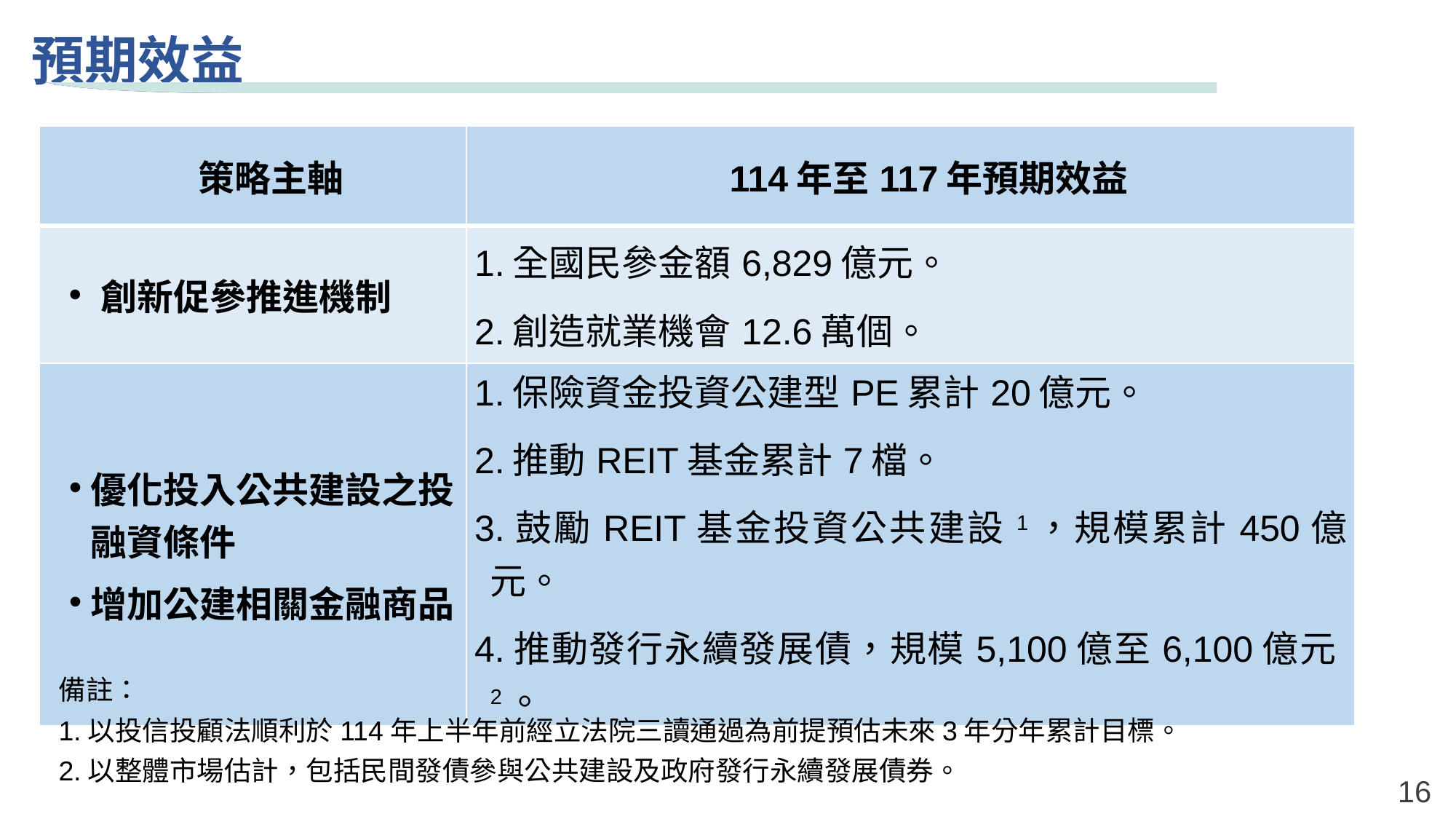

預期效益

| 策略主軸 | 114年至117年預期效益 |
| --- | --- |
| 創新促參推進機制 | 1.全國民參金額6,829億元。 2.創造就業機會12.6萬個。 |
| 優化投入公共建設之投融資條件 增加公建相關金融商品 | 1.保險資金投資公建型PE累計20億元。 2.推動REIT基金累計7檔。 3.鼓勵REIT基金投資公共建設1，規模累計450億元。 4.推動發行永續發展債，規模5,100億至6,100億元2。 |
備註：
1.以投信投顧法順利於114年上半年前經立法院三讀通過為前提預估未來3年分年累計目標。
2.以整體市場估計，包括民間發債參與公共建設及政府發行永續發展債券。
16